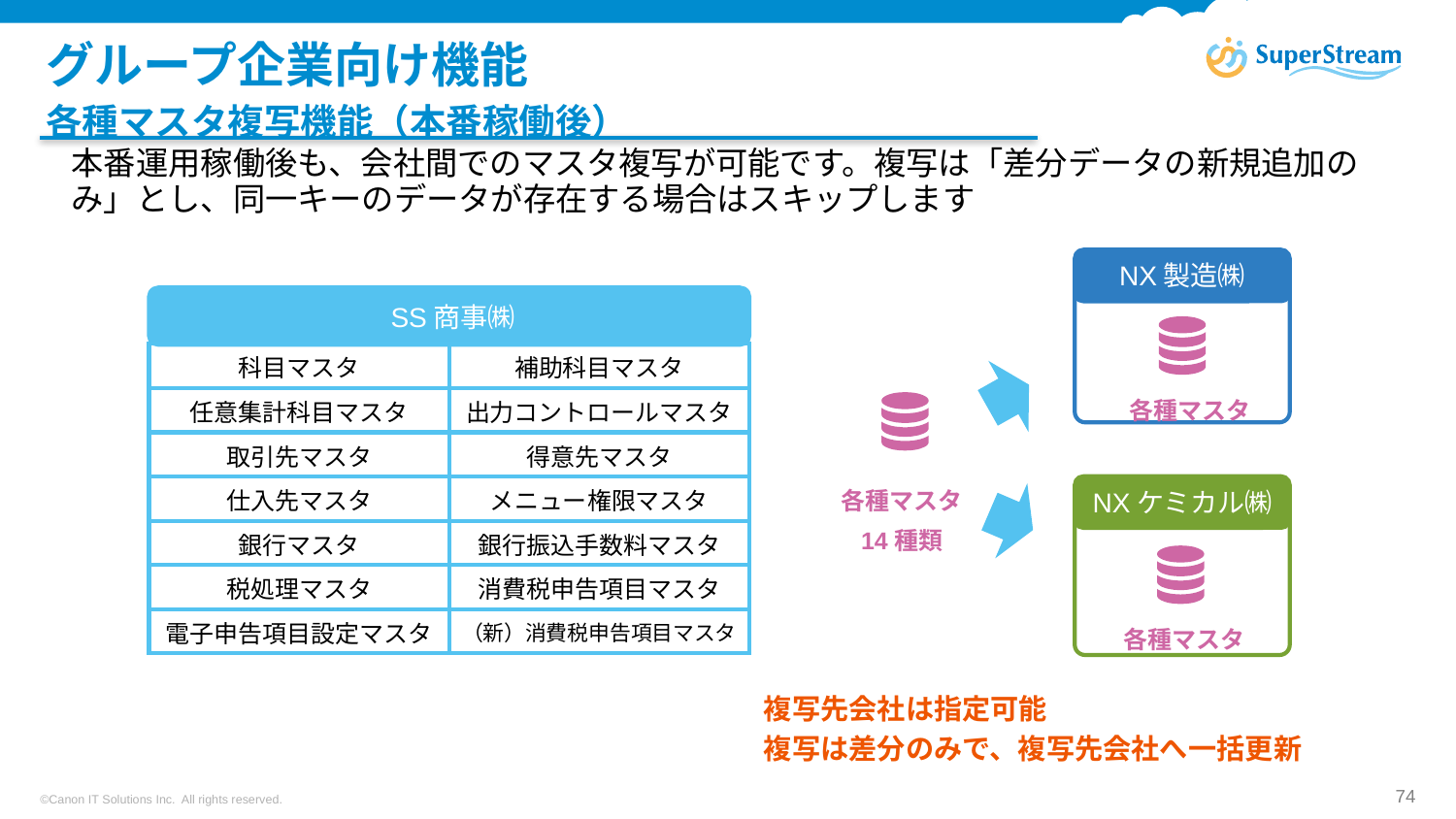

# グループ企業向け機能
各種マスタ複写機能（本番稼働後）
本番運用稼働後も、会社間でのマスタ複写が可能です。複写は「差分データの新規追加のみ」とし、同一キーのデータが存在する場合はスキップします

NX製造㈱

 SS商事㈱

| 科目マスタ | 補助科目マスタ |
| --- | --- |
| 任意集計科目マスタ | 出力コントロールマスタ |
| 取引先マスタ | 得意先マスタ |
| 仕入先マスタ | メニュー権限マスタ |
| 銀行マスタ | 銀行振込手数料マスタ |
| 税処理マスタ | 消費税申告項目マスタ |
| 電子申告項目設定マスタ | （新）消費税申告項目マスタ |

各種マスタ

各種マスタ
14種類
NXケミカル㈱

各種マスタ

複写先会社は指定可能
複写は差分のみで、複写先会社へ一括更新
©Canon IT Solutions Inc.  All rights reserved.
74